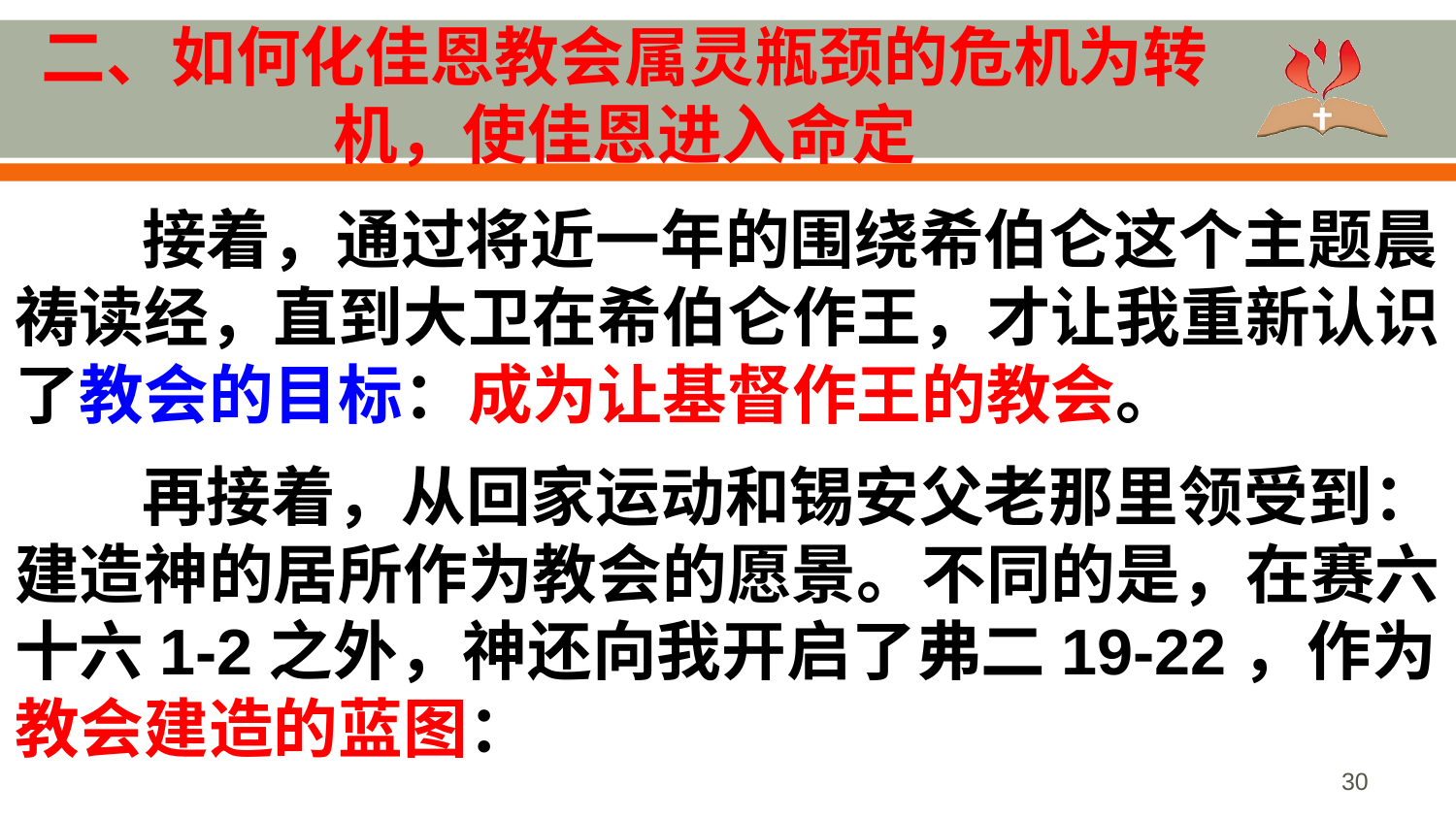

# 二、如何化佳恩教会属灵瓶颈的危机为转机，使佳恩进入命定
接着，通过将近一年的围绕希伯仑这个主题晨祷读经，直到大卫在希伯仑作王，才让我重新认识了教会的目标：成为让基督作王的教会。
再接着，从回家运动和锡安父老那里领受到：建造神的居所作为教会的愿景。不同的是，在赛六十六1-2之外，神还向我开启了弗二19-22，作为教会建造的蓝图：

30